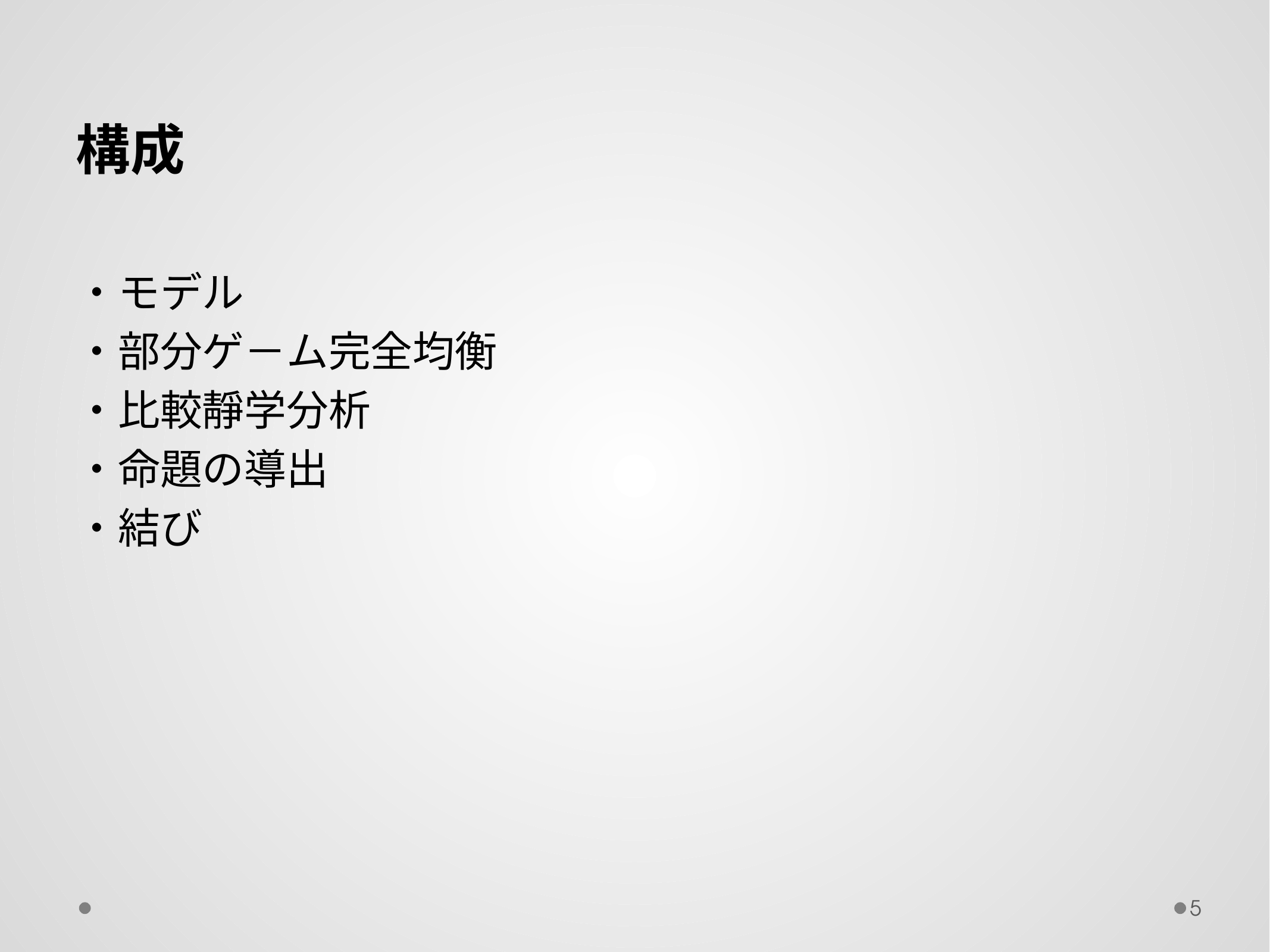

構成

・モデル
・部分ゲ－ム完全均衡
・比較靜学分析
・命題の導出
・結び

5